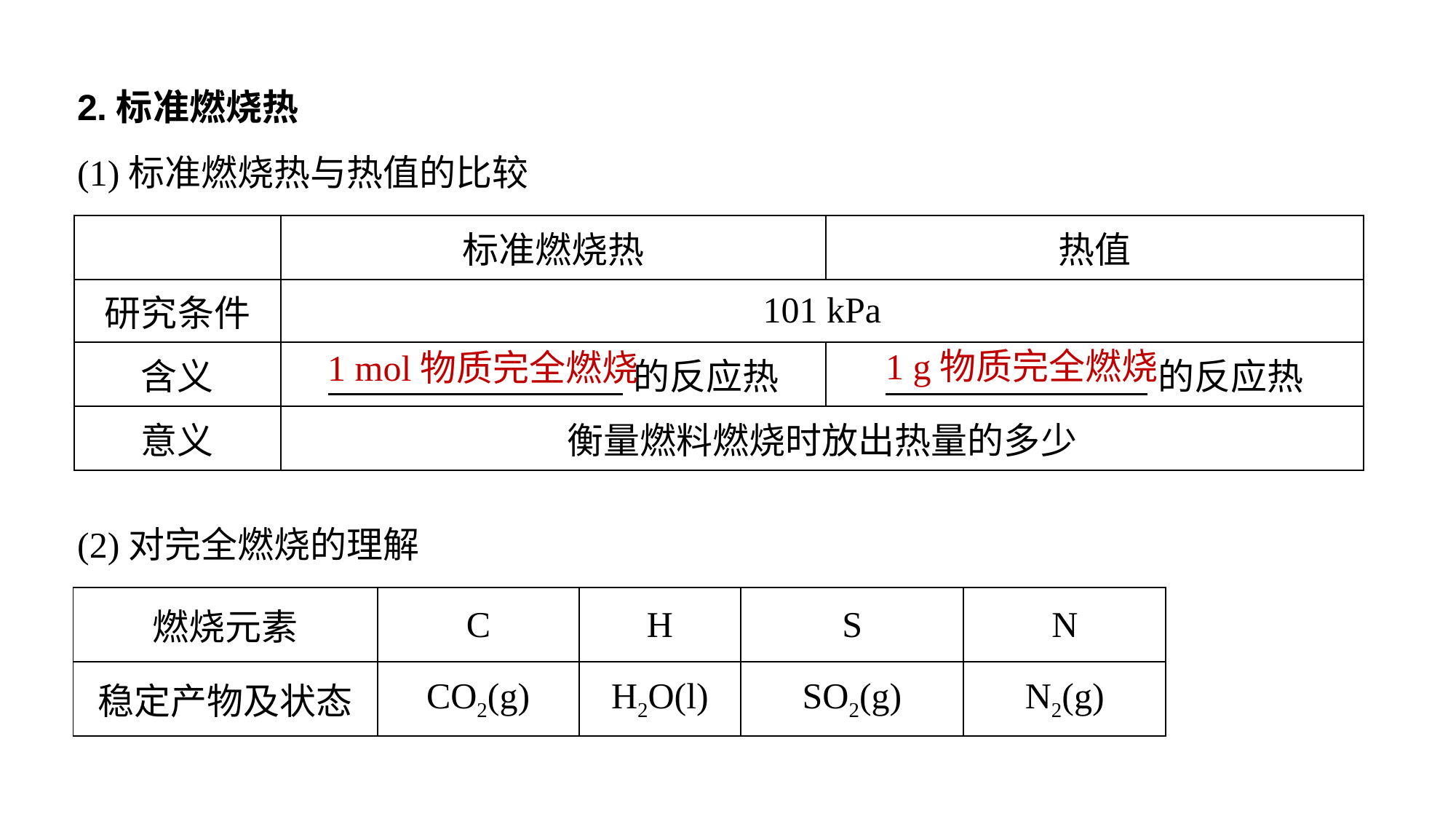

2.标准燃烧热
(1)标准燃烧热与热值的比较
|  | 标准燃烧热 | 热值 |
| --- | --- | --- |
| 研究条件 | 101 kPa |  |
| 含义 | 的反应热 | 的反应热 |
| 意义 | 衡量燃料燃烧时放出热量的多少 |  |
1 g物质完全燃烧
1 mol物质完全燃烧
(2)对完全燃烧的理解
| 燃烧元素 | C | H | S | N |
| --- | --- | --- | --- | --- |
| 稳定产物及状态 | CO2(g) | H2O(l) | SO2(g) | N2(g) |